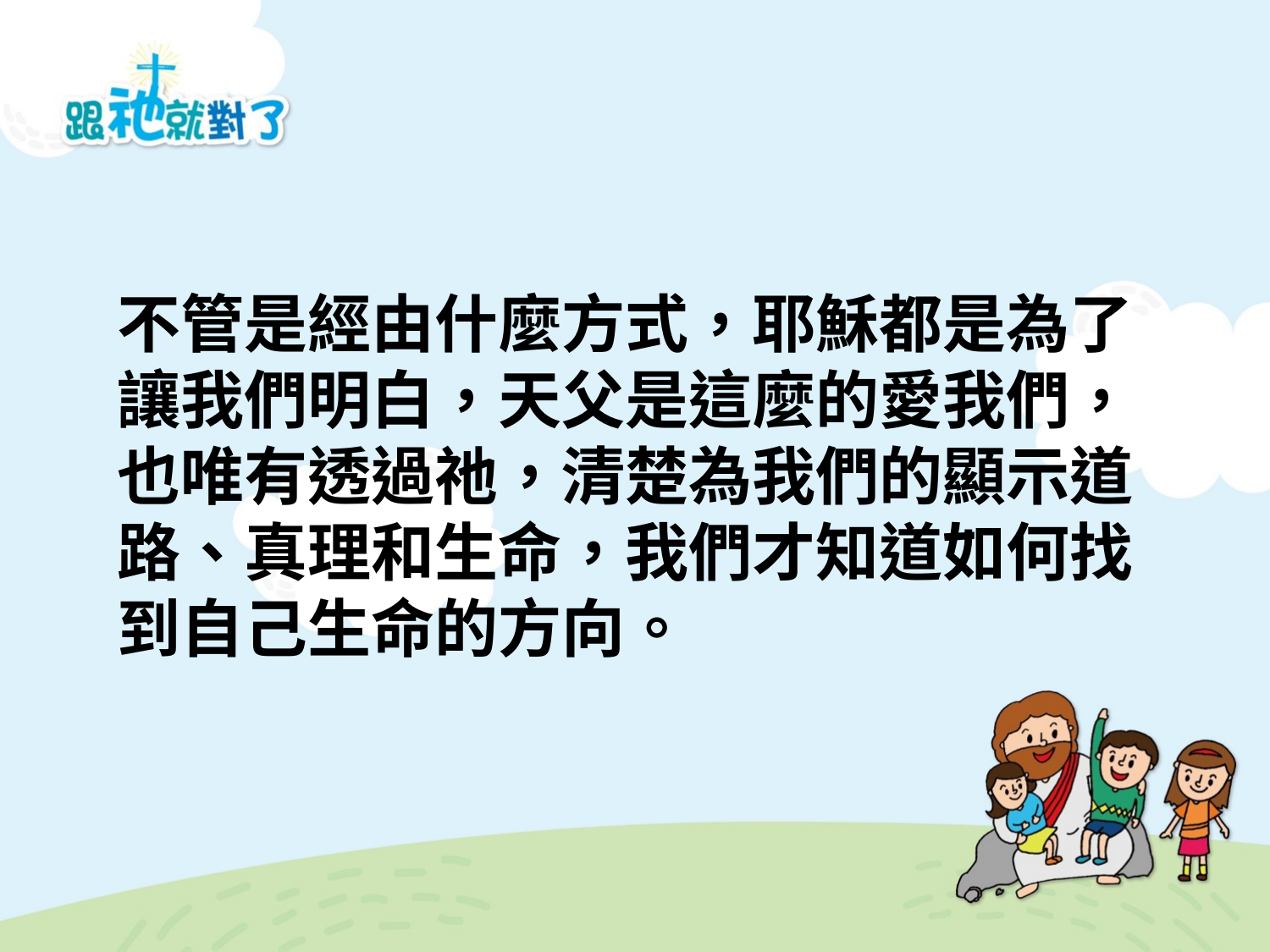

不管是經由什麼方式，耶穌都是為了讓我們明白，天父是這麼的愛我們，也唯有透過祂，清楚為我們的顯示道路、真理和生命，我們才知道如何找到自己生命的方向。